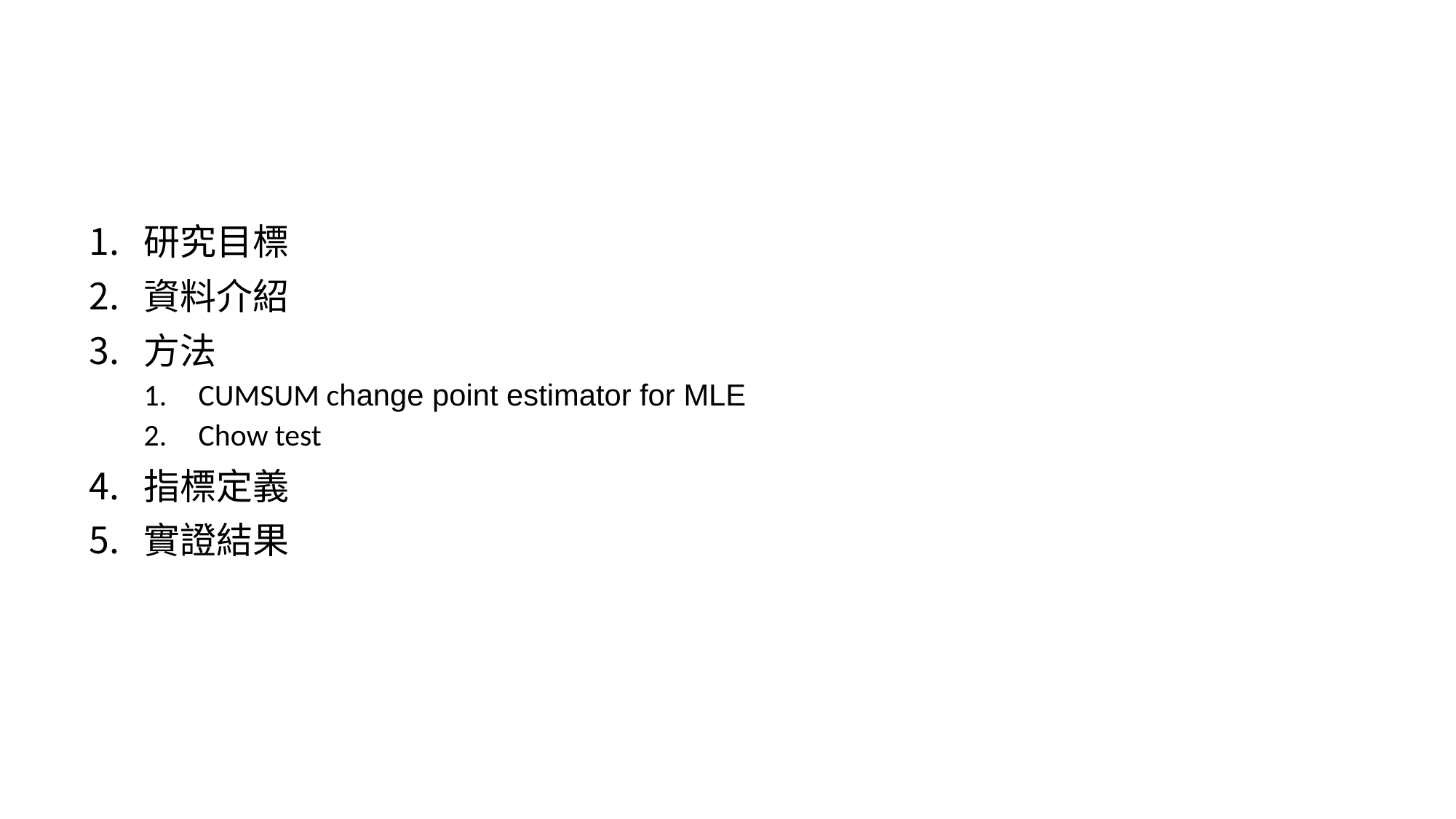

#
研究目標
資料介紹
方法
CUMSUM change point estimator for MLE
Chow test
指標定義
實證結果